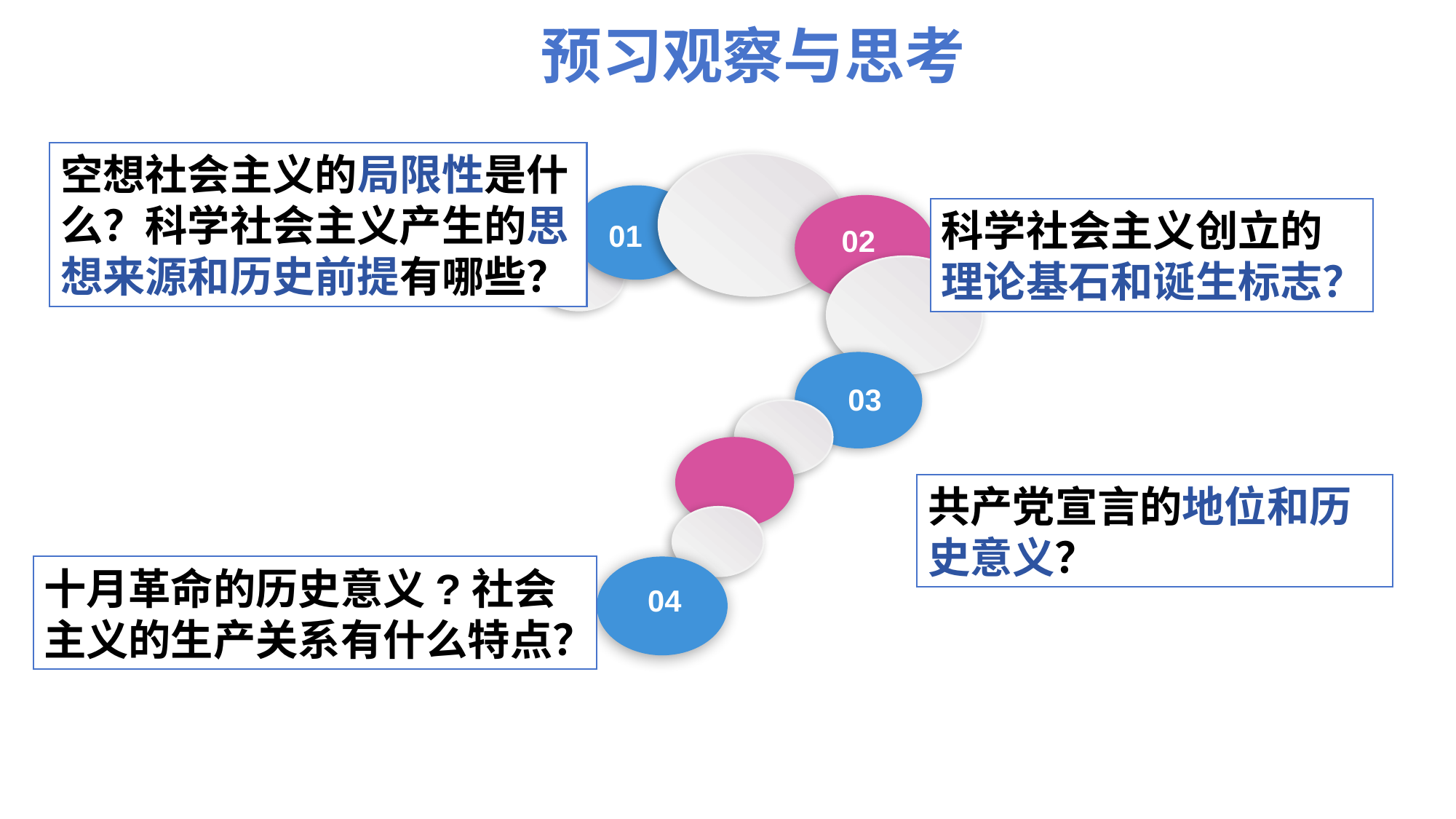

预习观察与思考
空想社会主义的局限性是什么？科学社会主义产生的思想来源和历史前提有哪些？

01
02

03

科学社会主义创立的理论基石和诞生标志？
共产党宣言的地位和历史意义？
十月革命的历史意义?社会主义的生产关系有什么特点？
04